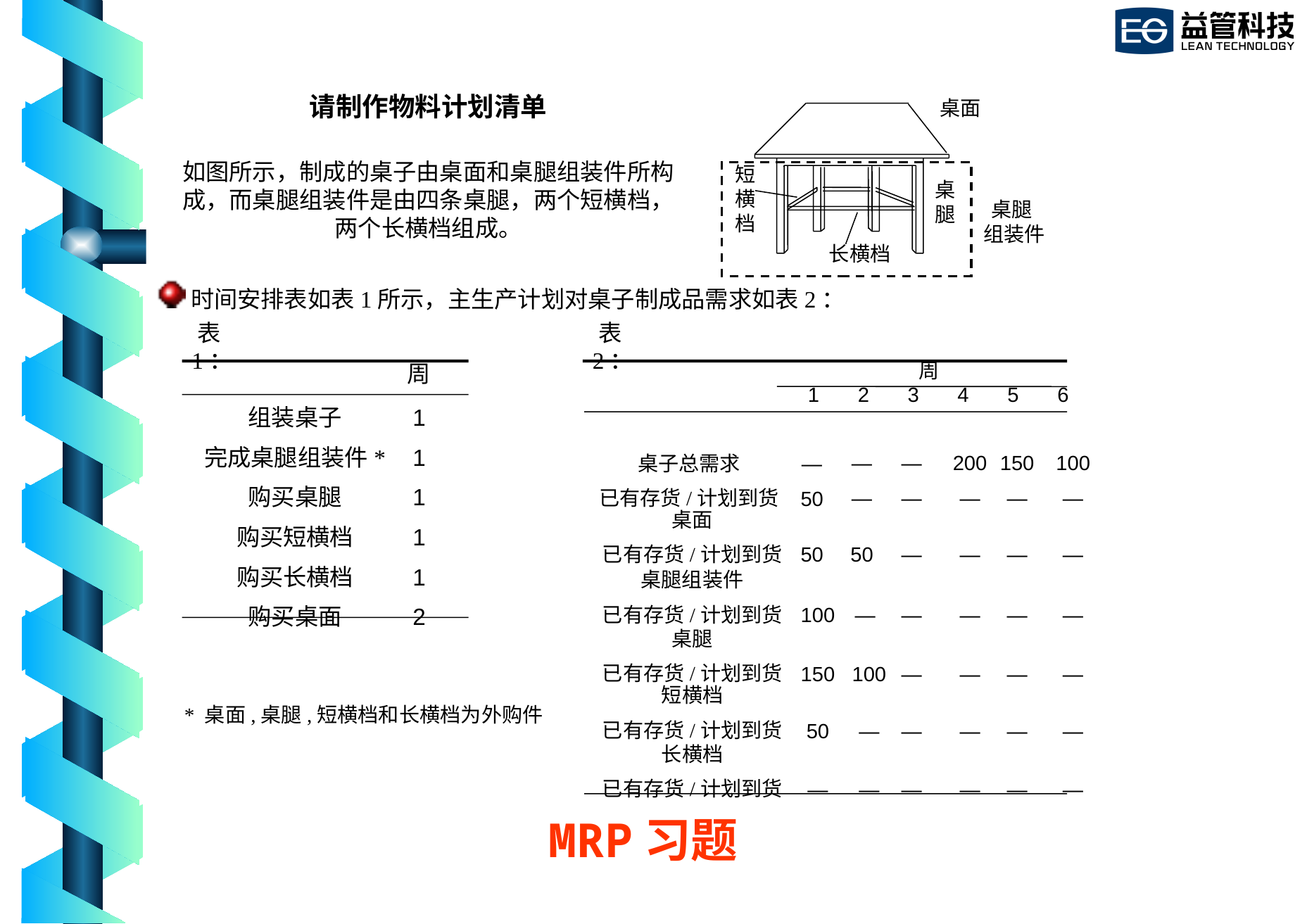

请制作物料计划清单
桌面

短横档

桌腿

桌腿  组装件

长横档
如图所示，制成的桌子由桌面和桌腿组装件所构成，而桌腿组装件是由四条桌腿，两个短横档，两个长横档组成。

时间安排表如表1所示，主生产计划对桌子制成品需求如表2：
表1：
表2：
周
周

1
2
3
4
5
6

组装桌子
完成桌腿组装件*
购买桌腿
购买短横档
购买长横档
购买桌面
1
1
1
1
1
2

—
—
—
—
200
—
150
—
100
—
桌子总需求
已有存货/计划到货
—
50
桌面
已有存货/计划到货

50

50

—

—

—

—
桌腿组装件
已有存货/计划到货

100

—

—

—

—

—

桌腿
已有存货/计划到货

150

100

—

—

—

—

* 桌面,桌腿,短横档和长横档为外购件
短横档
已有存货/计划到货

50

—

—

—

—

—
# MRP习题
长横档
已有存货/计划到货

—

—

—

—

—

—